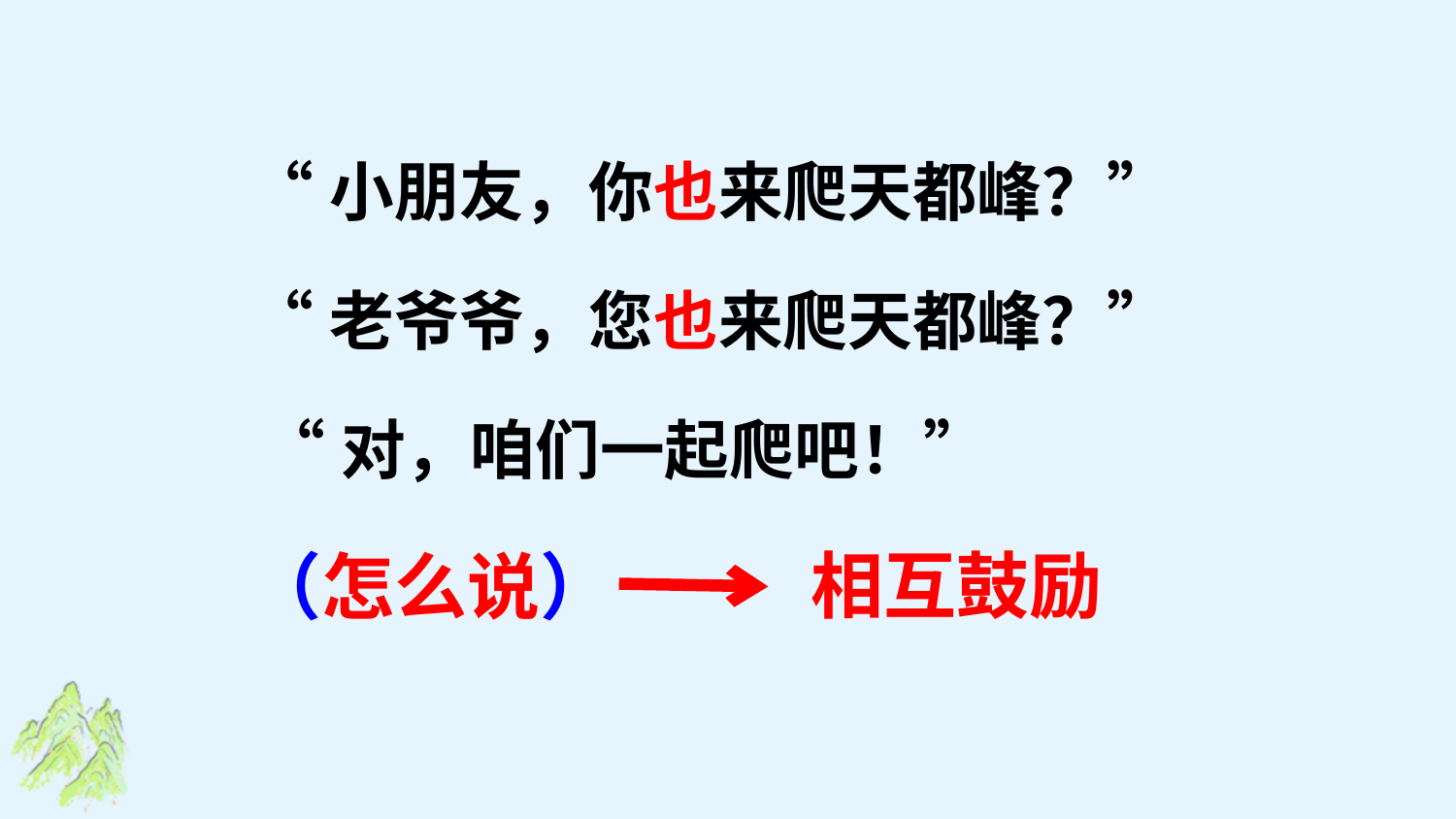

“小朋友，你也来爬天都峰？”
“老爷爷，您也来爬天都峰？”
“对，咱们一起爬吧！”
相互鼓励
（怎么说）